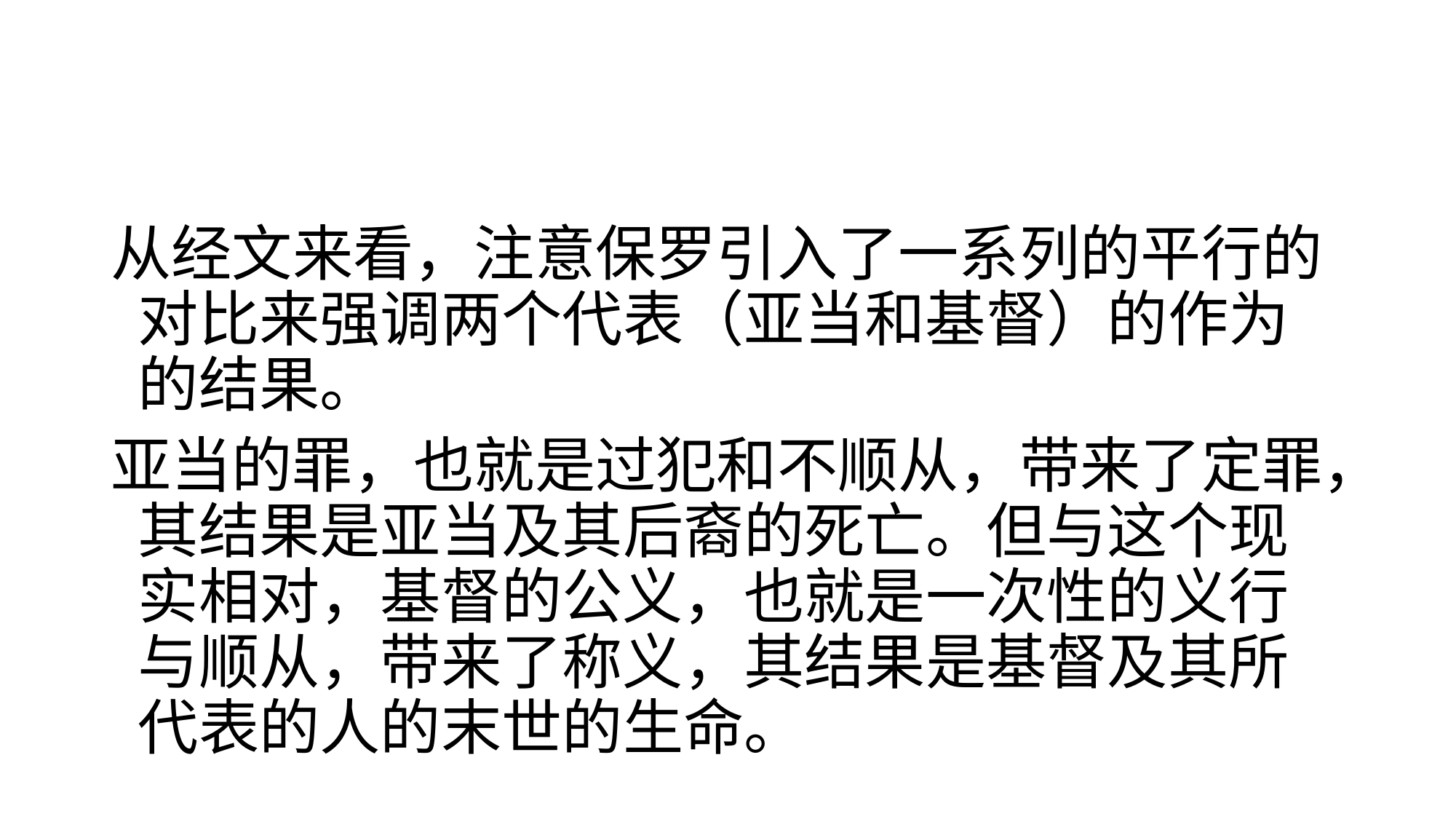

#
从经文来看，注意保罗引入了一系列的平行的对比来强调两个代表（亚当和基督）的作为的结果。
亚当的罪，也就是过犯和不顺从，带来了定罪，其结果是亚当及其后裔的死亡。但与这个现实相对，基督的公义，也就是一次性的义行与顺从，带来了称义，其结果是基督及其所代表的人的末世的生命。